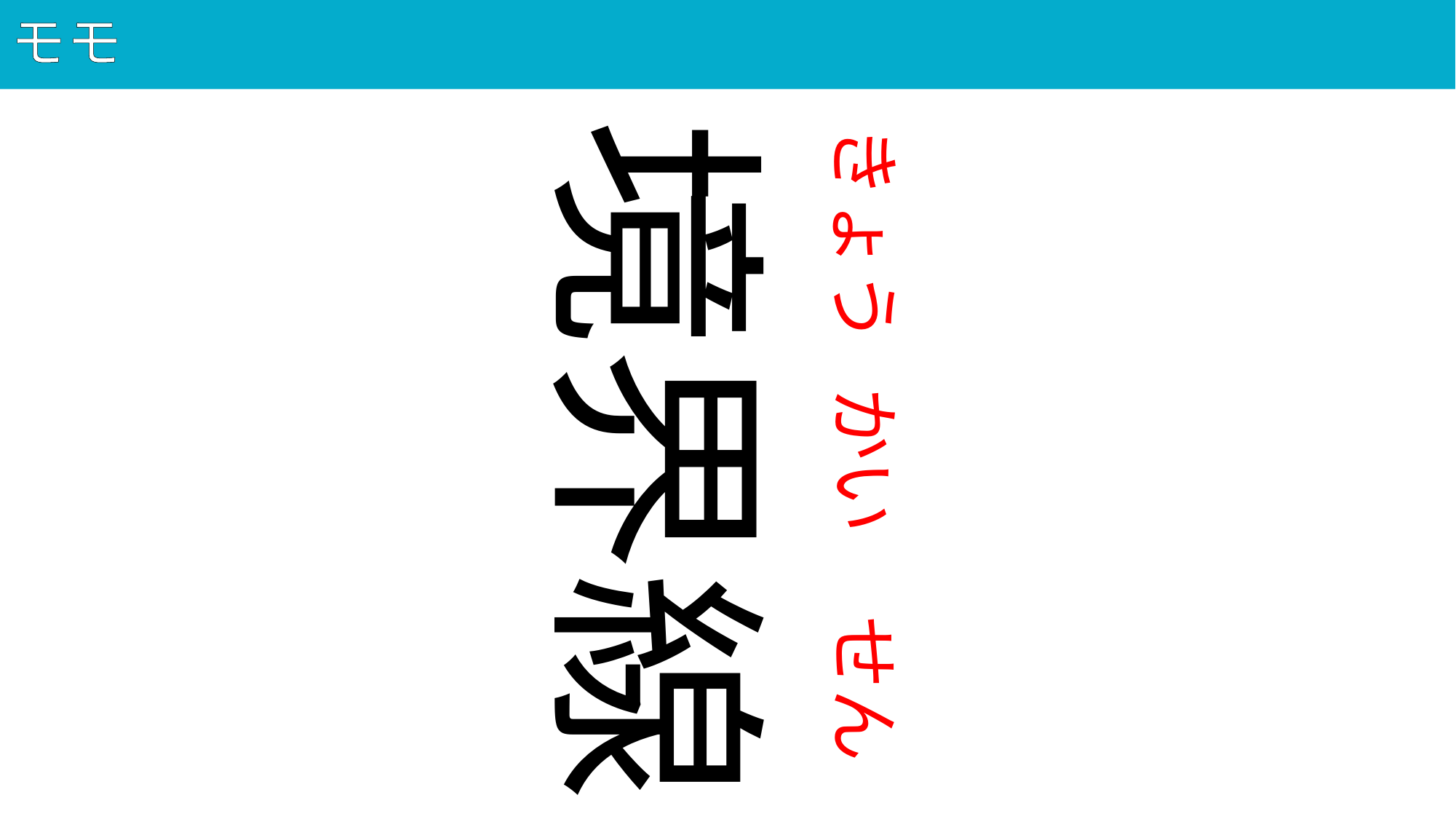

# モモ
84
境界線
きょう
かい
せん